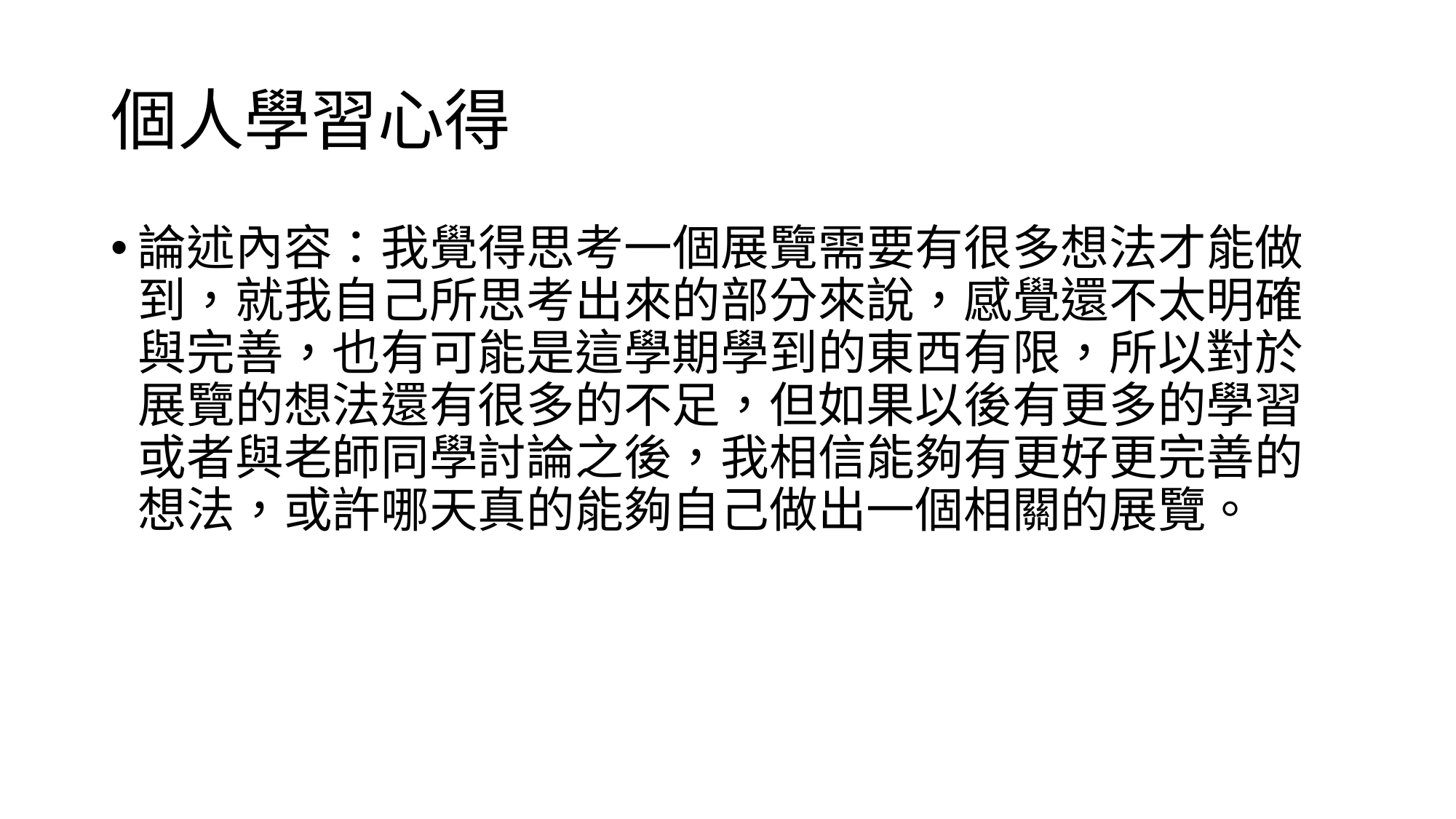

# 個人學習心得
論述內容：我覺得思考一個展覽需要有很多想法才能做到，就我自己所思考出來的部分來說，感覺還不太明確與完善，也有可能是這學期學到的東西有限，所以對於展覽的想法還有很多的不足，但如果以後有更多的學習或者與老師同學討論之後，我相信能夠有更好更完善的想法，或許哪天真的能夠自己做出一個相關的展覽。